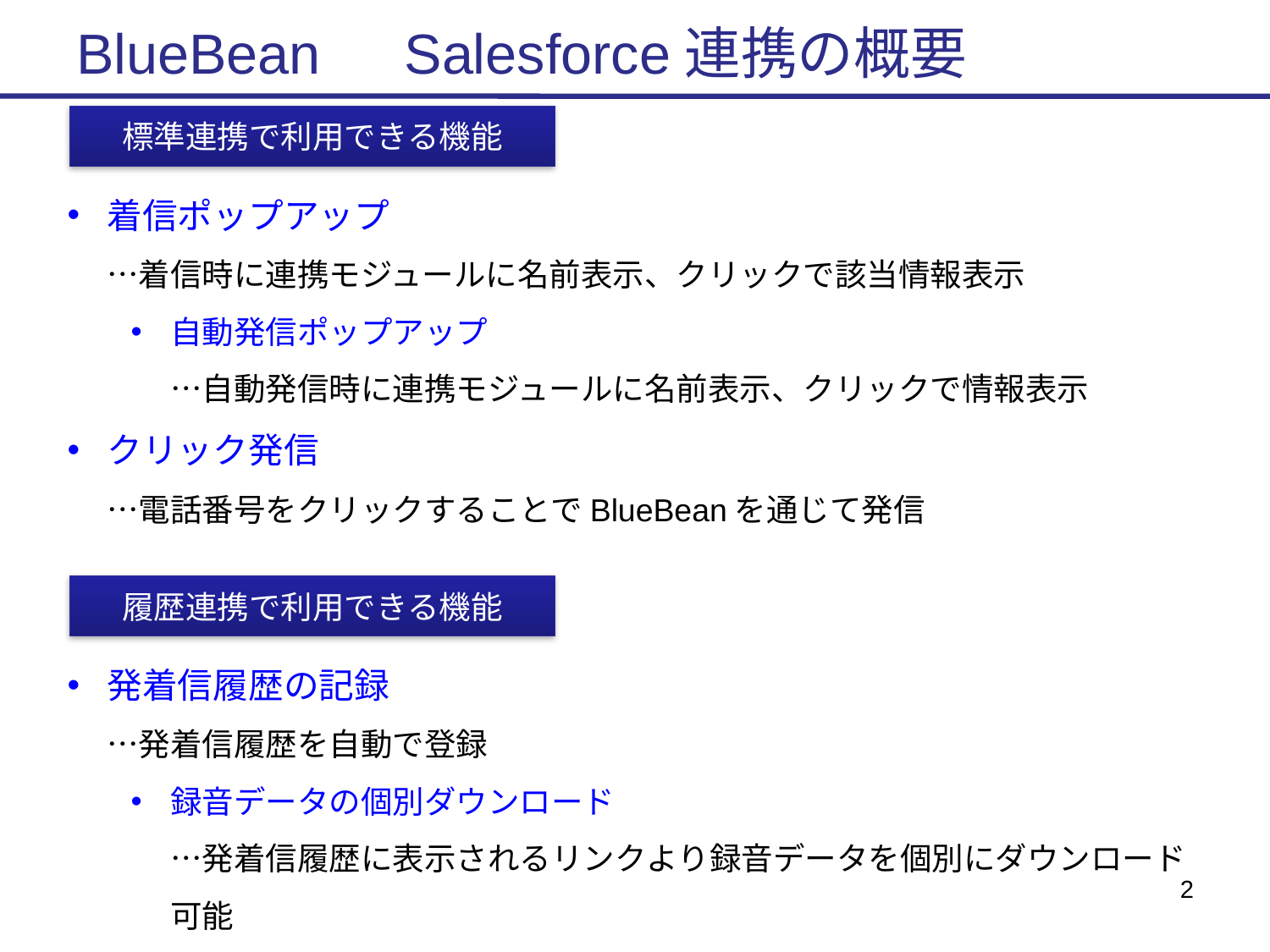

# BlueBean　Salesforce連携の概要
標準連携で利用できる機能
着信ポップアップ
…着信時に連携モジュールに名前表示、クリックで該当情報表示
自動発信ポップアップ
…自動発信時に連携モジュールに名前表示、クリックで情報表示
クリック発信
…電話番号をクリックすることでBlueBeanを通じて発信
履歴連携で利用できる機能
発着信履歴の記録
…発着信履歴を自動で登録
録音データの個別ダウンロード
…発着信履歴に表示されるリンクより録音データを個別にダウンロード可能
2